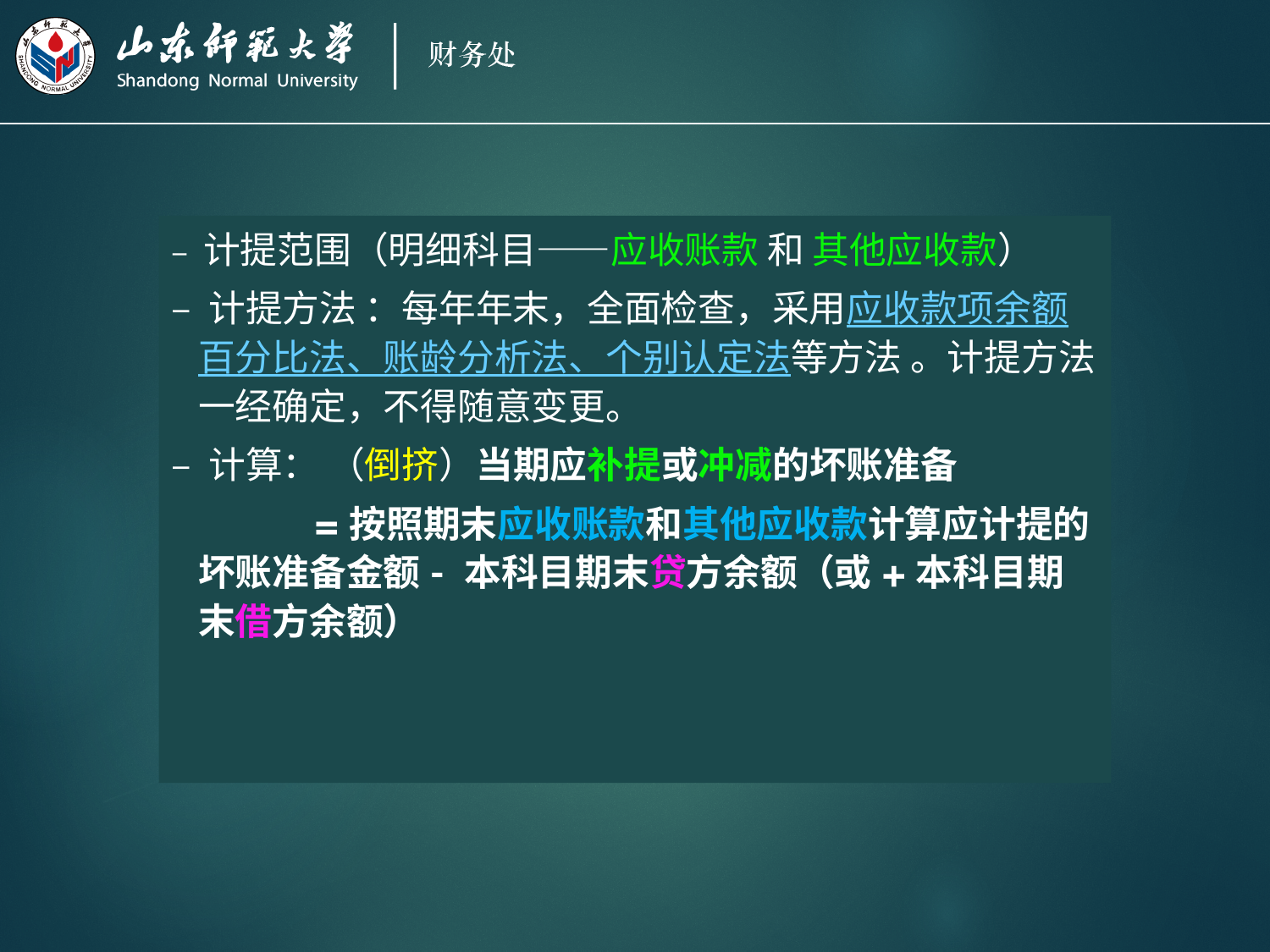

– 计提范围（明细科目——应收账款 和 其他应收款）
– 计提方法 ：每年年末，全面检查，采用应收款项余额百分比法、账龄分析法、个别认定法等方法 。计提方法一经确定，不得随意变更。
– 计算： （倒挤）当期应补提或冲减的坏账准备
              =按照期末应收账款和其他应收款计算应计提的坏账准备金额- 本科目期末贷方余额（或+本科目期末借方余额）